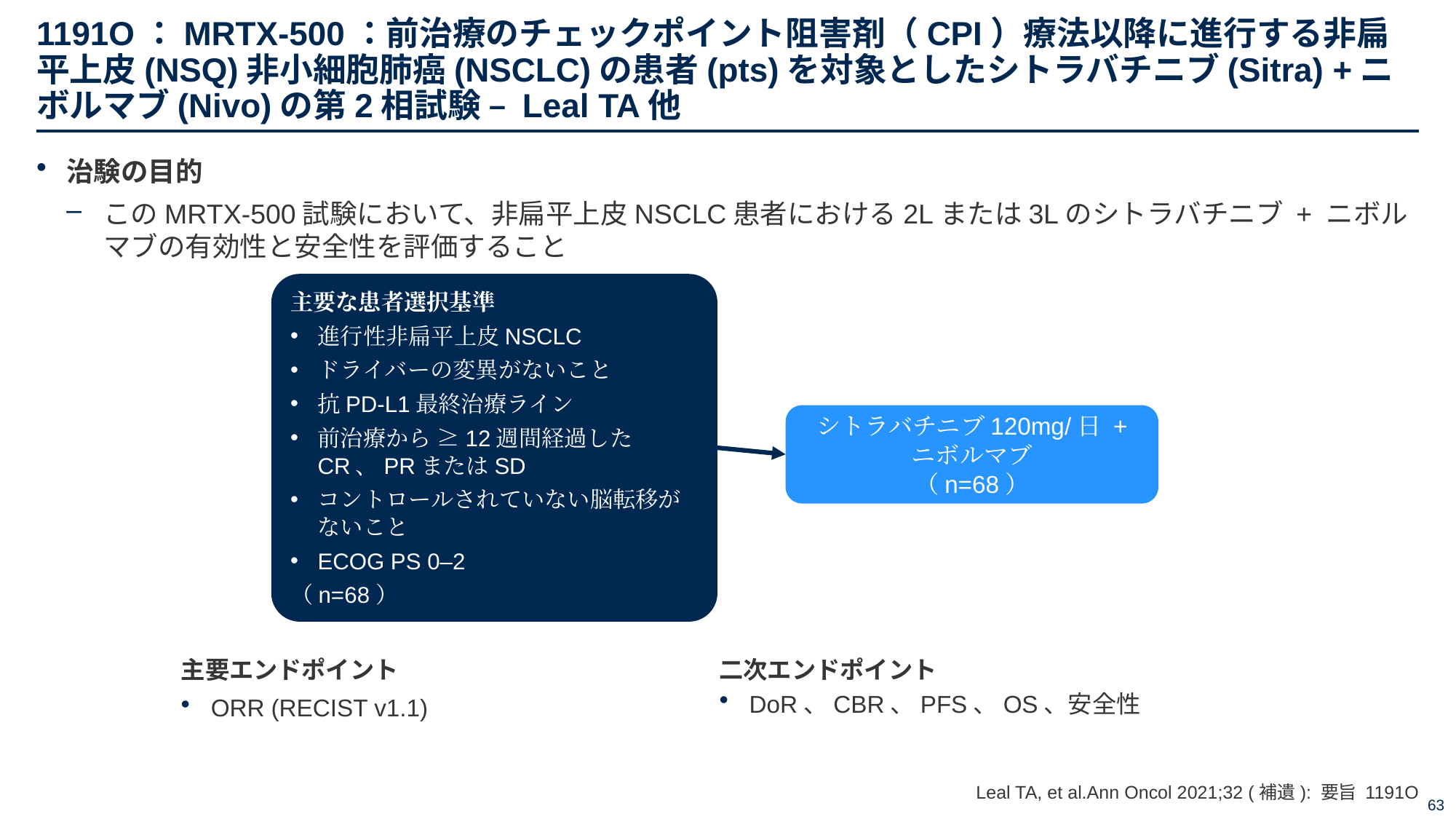

# 1191O：MRTX-500：前治療のチェックポイント阻害剤（CPI）療法以降に進行する非扁平上皮(NSQ)非小細胞肺癌(NSCLC)の患者(pts)を対象としたシトラバチニブ(Sitra) +ニボルマブ(Nivo)の第2相試験 – Leal TA他
治験の目的
このMRTX-500試験において、非扁平上皮NSCLC患者における2Lまたは3Lのシトラバチニブ + ニボルマブの有効性と安全性を評価すること
主要な患者選択基準
進行性非扁平上皮NSCLC
ドライバーの変異がないこと
抗PD-L1最終治療ライン
前治療から ≥12週間経過したCR、PRまたはSD
コントロールされていない脳転移がないこと
ECOG PS 0–2
（n=68）
シトラバチニブ120mg/日 + ニボルマブ
（n=68）
主要エンドポイント
ORR (RECIST v1.1)

二次エンドポイント
DoR、CBR、PFS、OS、安全性
Leal TA, et al.Ann Oncol 2021;32 (補遺): 要旨 1191O